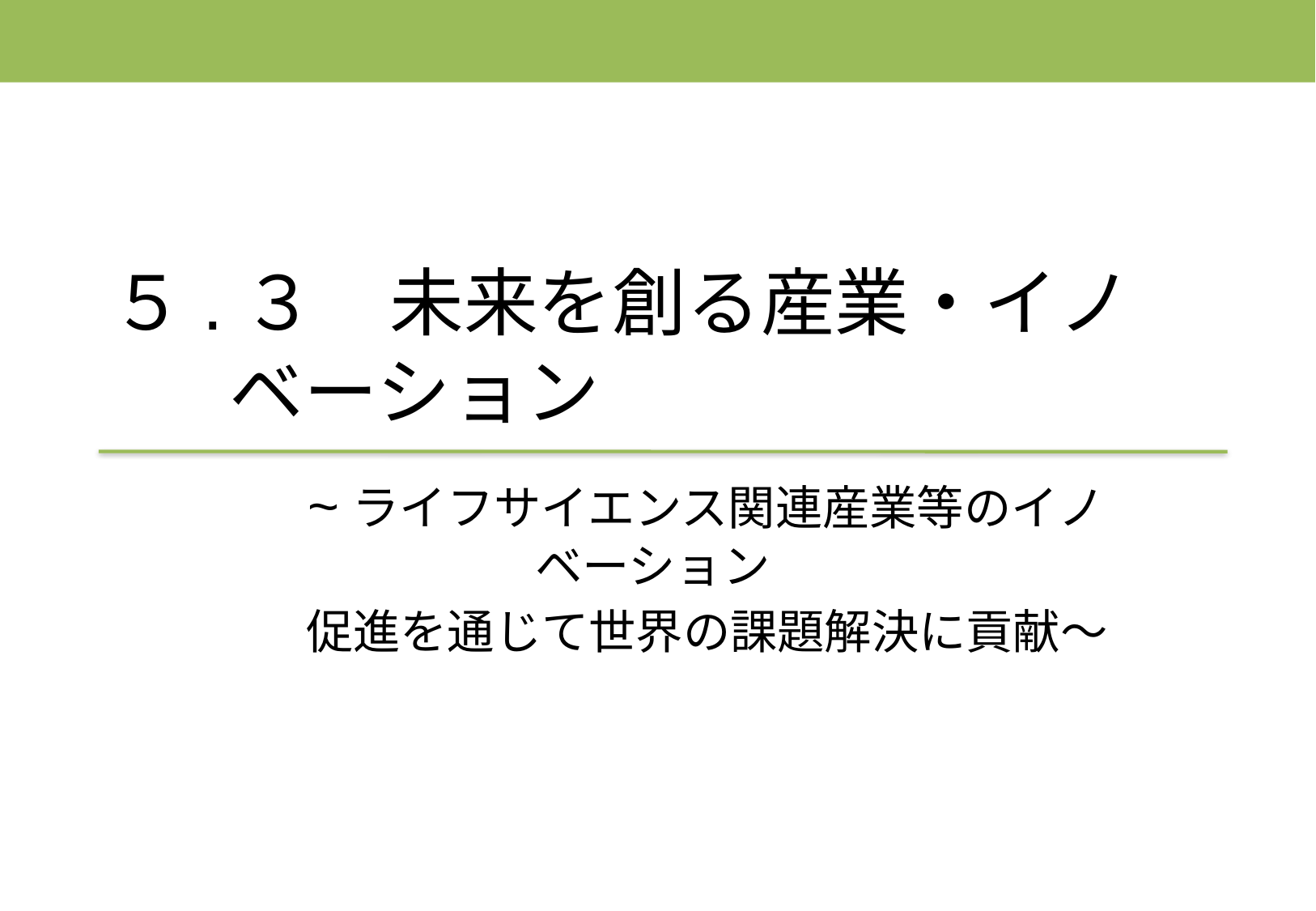

# ５.３　未来を創る産業・イノベーション
~ライフサイエンス関連産業等のイノベーション
促進を通じて世界の課題解決に貢献～